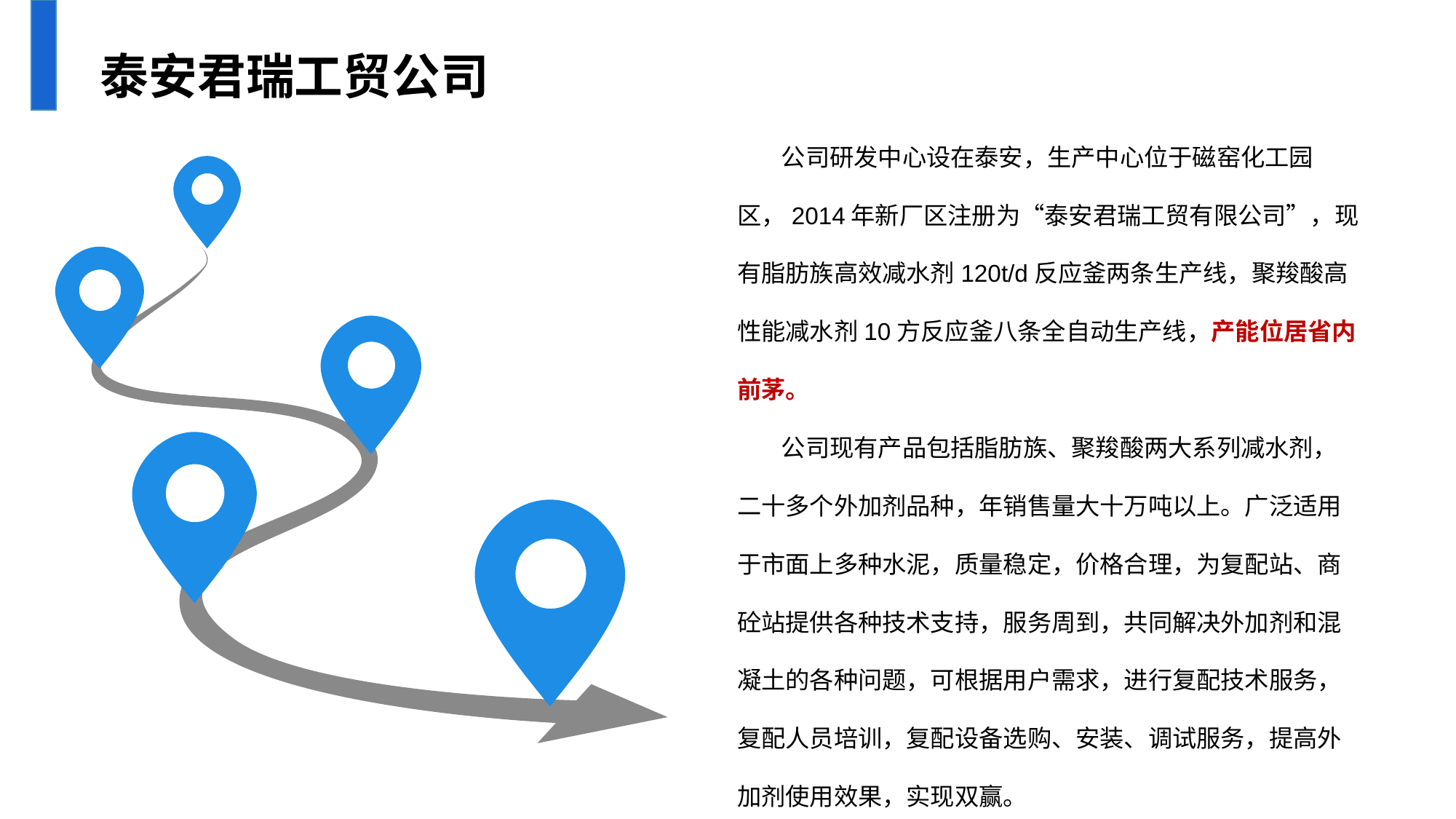

泰安君瑞工贸公司
       公司研发中心设在泰安，生产中心位于磁窑化工园区，2014年新厂区注册为“泰安君瑞工贸有限公司”，现有脂肪族高效减水剂120t/d反应釜两条生产线，聚羧酸高性能减水剂10方反应釜八条全自动生产线，产能位居省内前茅。
       公司现有产品包括脂肪族、聚羧酸两大系列减水剂，二十多个外加剂品种，年销售量大十万吨以上。广泛适用于市面上多种水泥，质量稳定，价格合理，为复配站、商砼站提供各种技术支持，服务周到，共同解决外加剂和混凝土的各种问题，可根据用户需求，进行复配技术服务，复配人员培训，复配设备选购、安装、调试服务，提高外加剂使用效果，实现双赢。